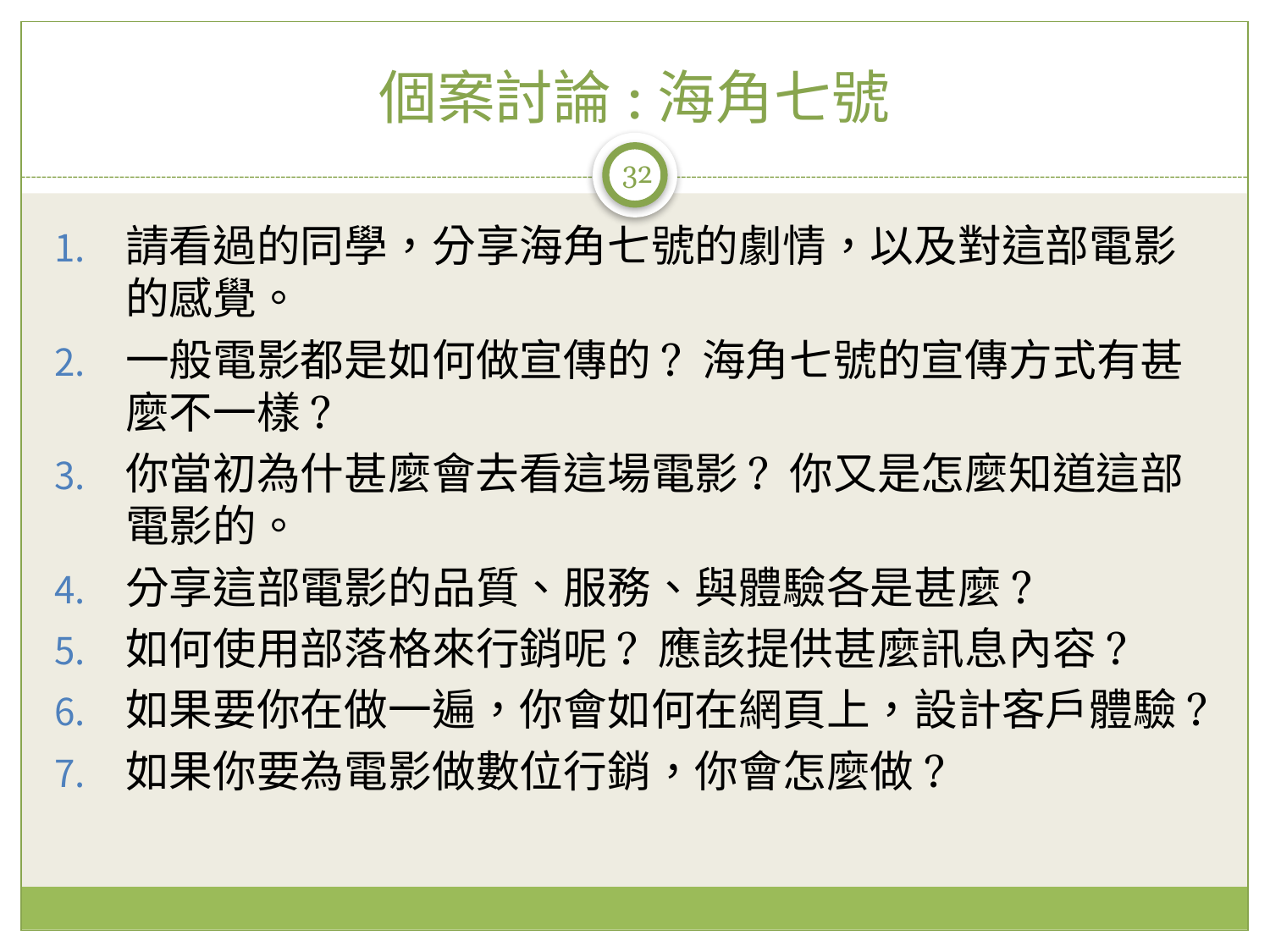

# 個案討論:海角七號
32
請看過的同學，分享海角七號的劇情，以及對這部電影的感覺。
一般電影都是如何做宣傳的? 海角七號的宣傳方式有甚麼不一樣?
你當初為什甚麼會去看這場電影? 你又是怎麼知道這部電影的。
分享這部電影的品質、服務、與體驗各是甚麼?
如何使用部落格來行銷呢? 應該提供甚麼訊息內容?
如果要你在做一遍，你會如何在網頁上，設計客戶體驗?
如果你要為電影做數位行銷，你會怎麼做?